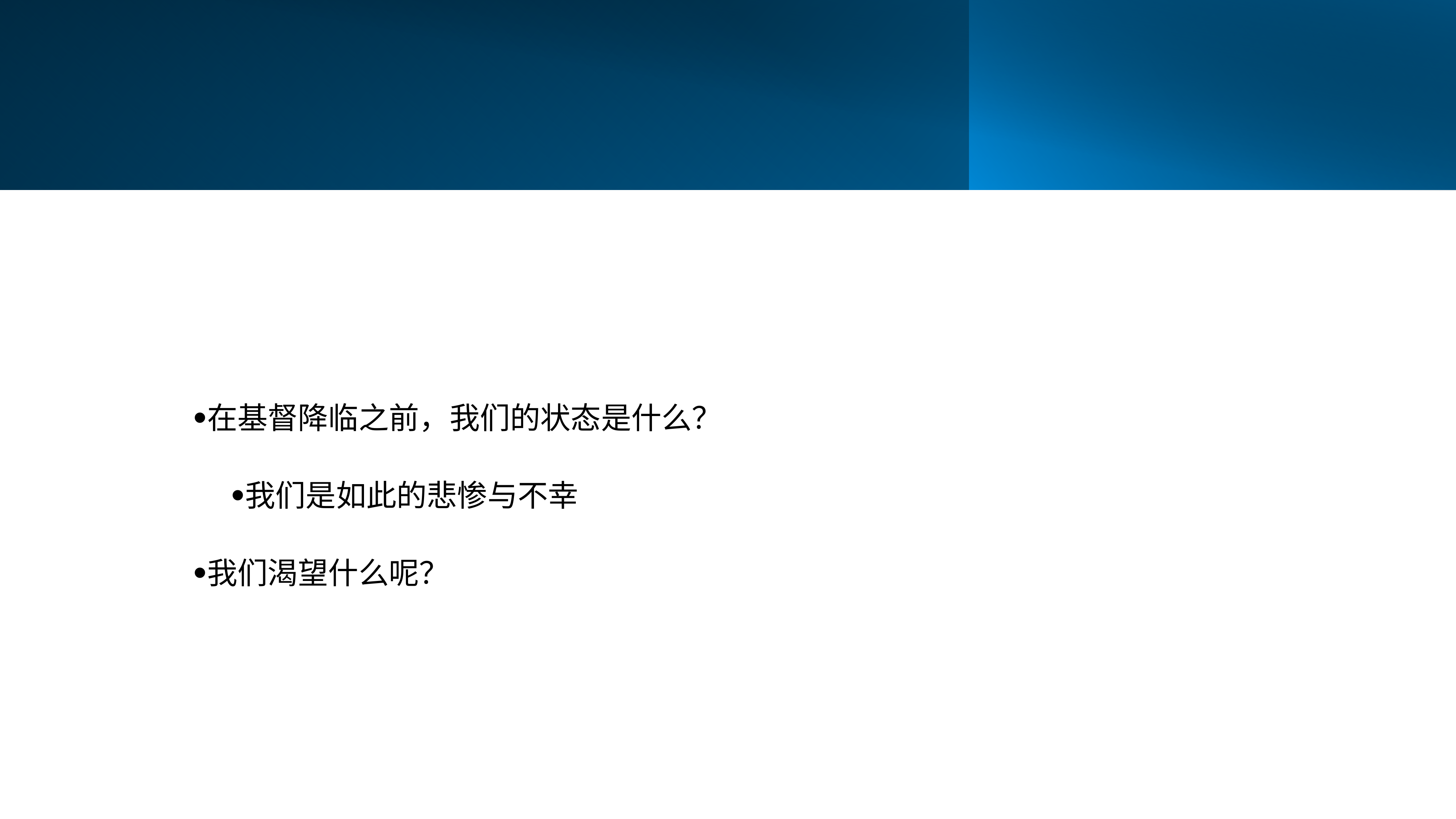

在基督降临之前，我们的状态是什么？
我们是如此的悲惨与不幸
我们渴望什么呢？